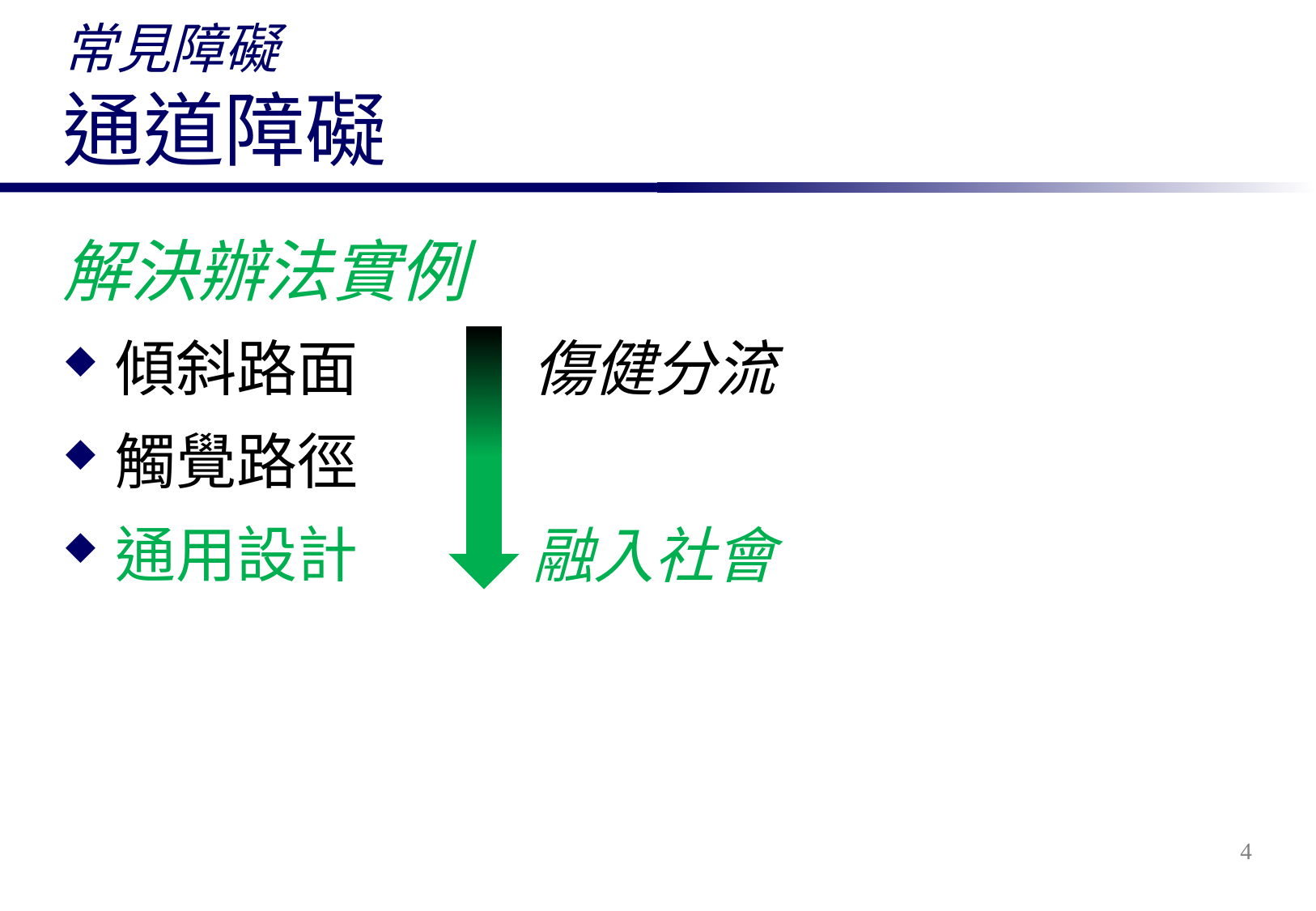

# 常見障礙 通道障礙
解決辦法實例
傾斜路面
觸覺路徑
通用設計

傷健分流

融入社會
4